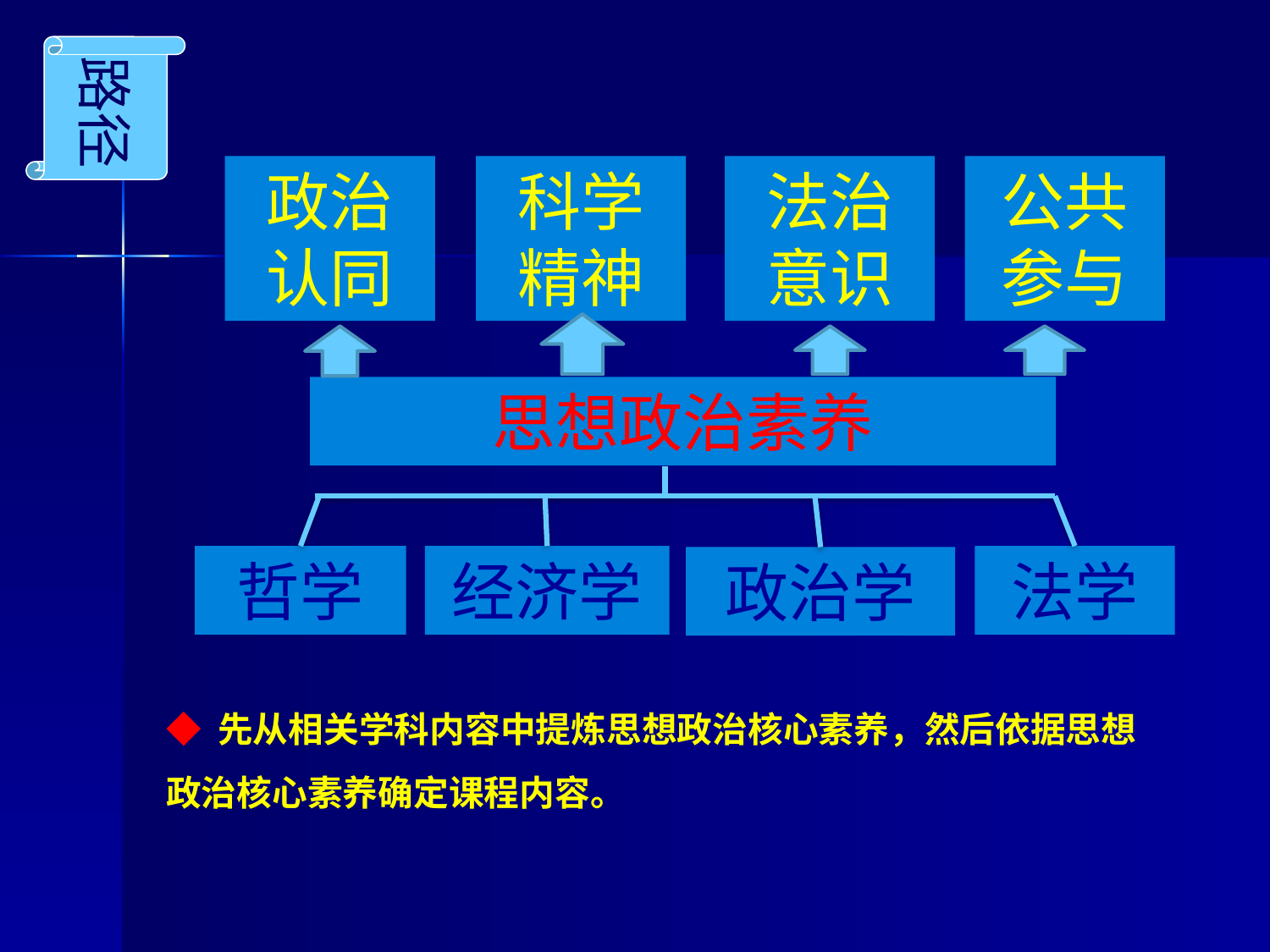

路径
公共参与
法治意识
政治认同
科学精神

思想政治素养
法学
哲学
经济学
政治学
◆ 先从相关学科内容中提炼思想政治核心素养，然后依据思想政治核心素养确定课程内容。